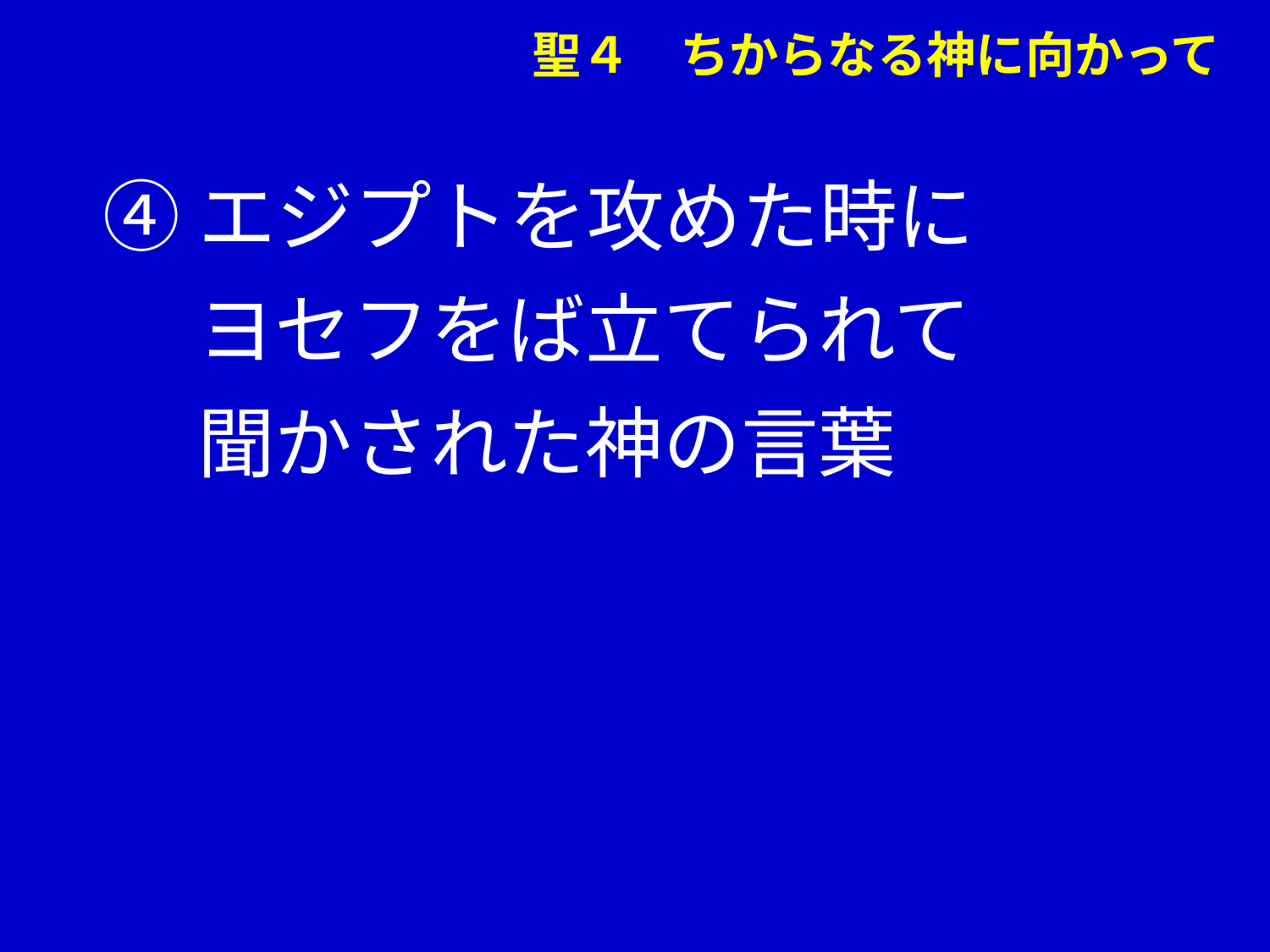

聖４　ちからなる神に向かって
④エジプトを攻めた時に
　 ヨセフをば立てられて
　 聞かされた神の言葉